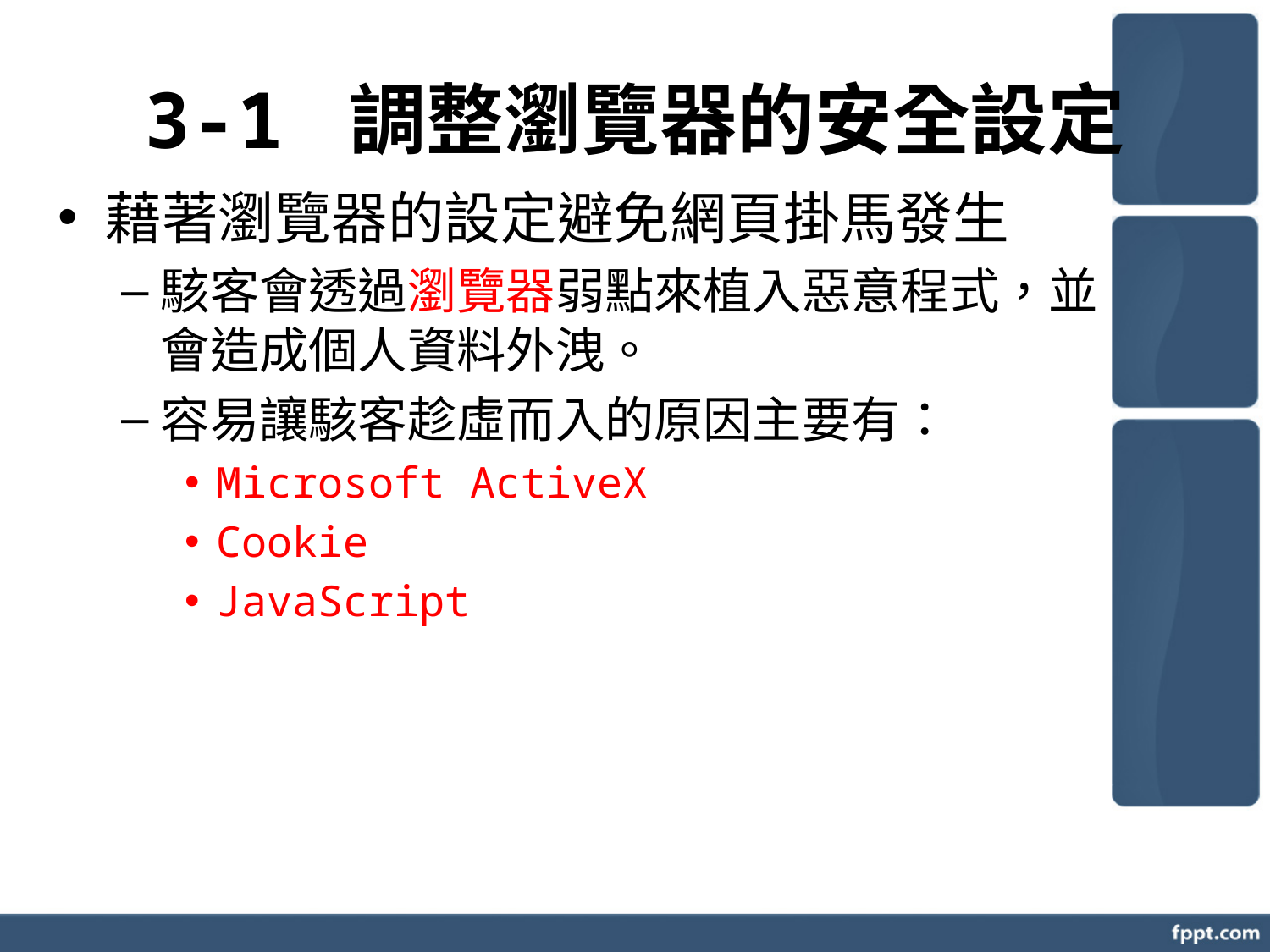

3-1 調整瀏覽器的安全設定
藉著瀏覽器的設定避免網頁掛馬發生
駭客會透過瀏覽器弱點來植入惡意程式，並會造成個人資料外洩。
容易讓駭客趁虛而入的原因主要有：
Microsoft ActiveX
Cookie
JavaScript